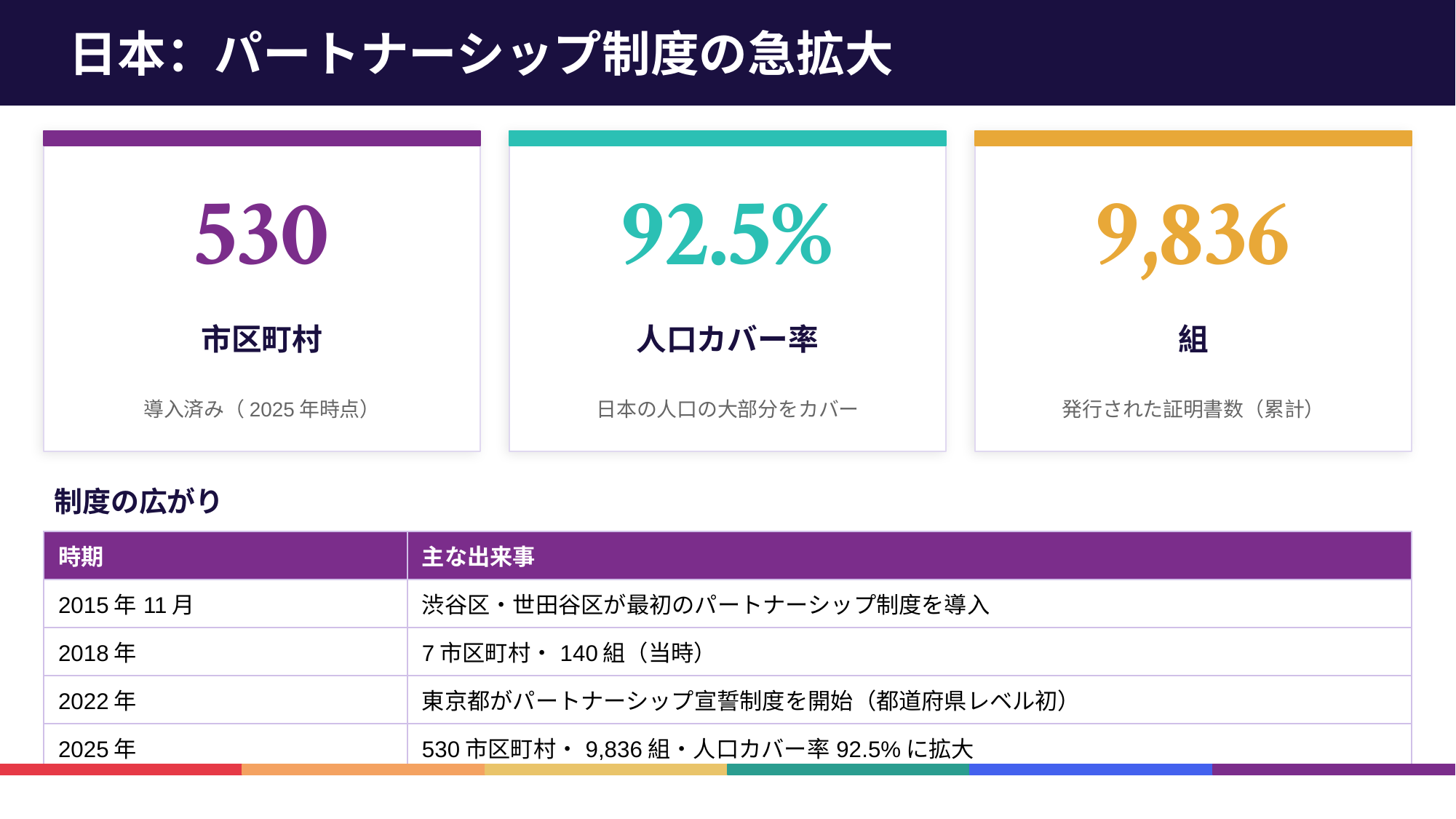

日本：パートナーシップ制度の急拡大

530
92.5%
9,836
市区町村
人口カバー率
組
導入済み（2025年時点）
日本の人口の大部分をカバー
発行された証明書数（累計）
制度の広がり
| 時期 | 主な出来事 |
| --- | --- |
| 2015年11月 | 渋谷区・世田谷区が最初のパートナーシップ制度を導入 |
| 2018年 | 7市区町村・140組（当時） |
| 2022年 | 東京都がパートナーシップ宣誓制度を開始（都道府県レベル初） |
| 2025年 | 530市区町村・9,836組・人口カバー率92.5%に拡大 |